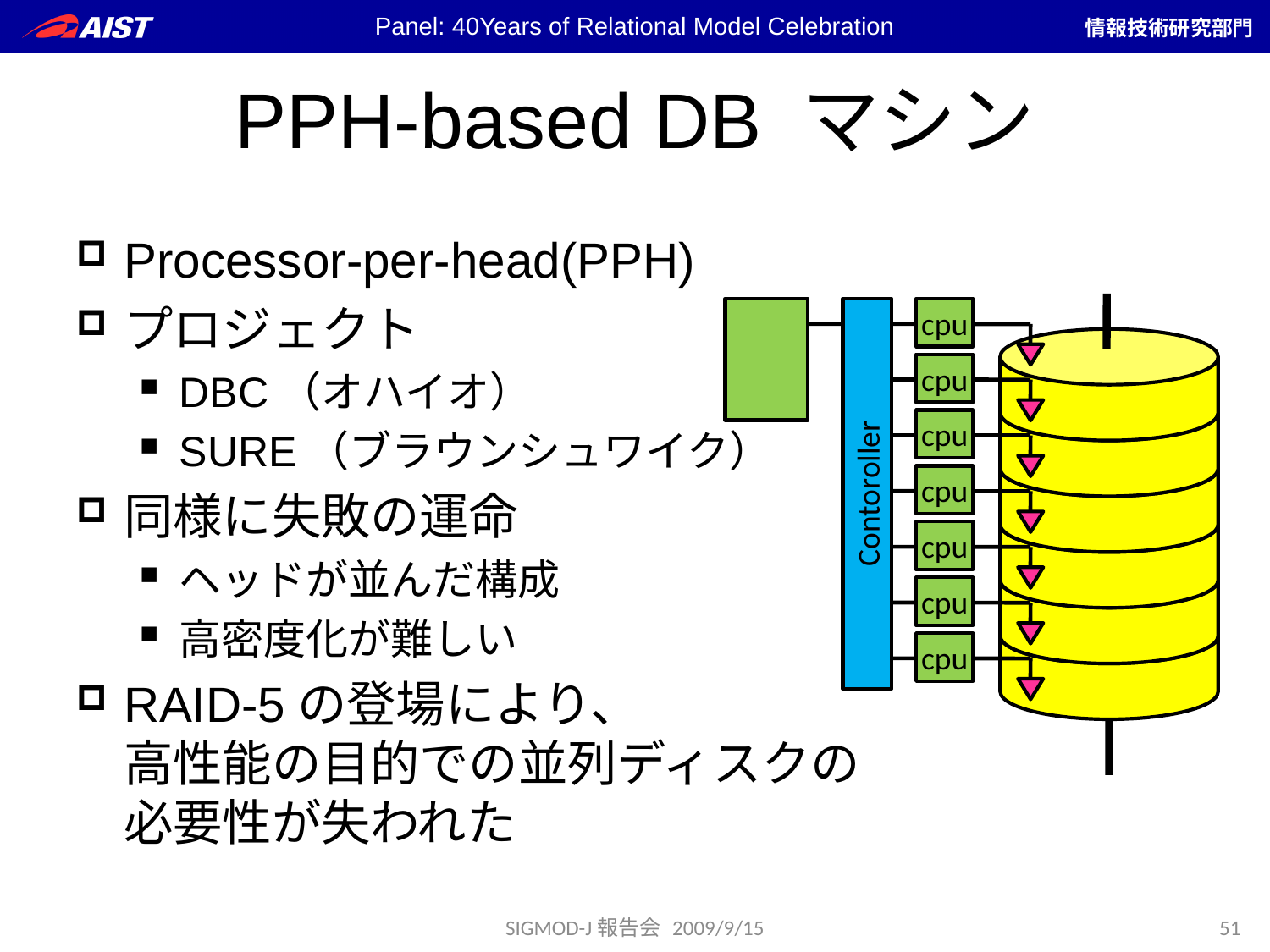

Panel: 40Years of Relational Model Celebration
# PPH-based DB マシン
Processor-per-head(PPH)
プロジェクト
DBC（オハイオ）
SURE（ブラウンシュワイク）
同様に失敗の運命
ヘッドが並んだ構成
高密度化が難しい
RAID-5の登場により、
高性能の目的での並列ディスクの
必要性が失われた

Contoroller
cpu

cpu
cpu
cpu
cpu
cpu
cpu
SIGMOD-J報告会 2009/9/15
51